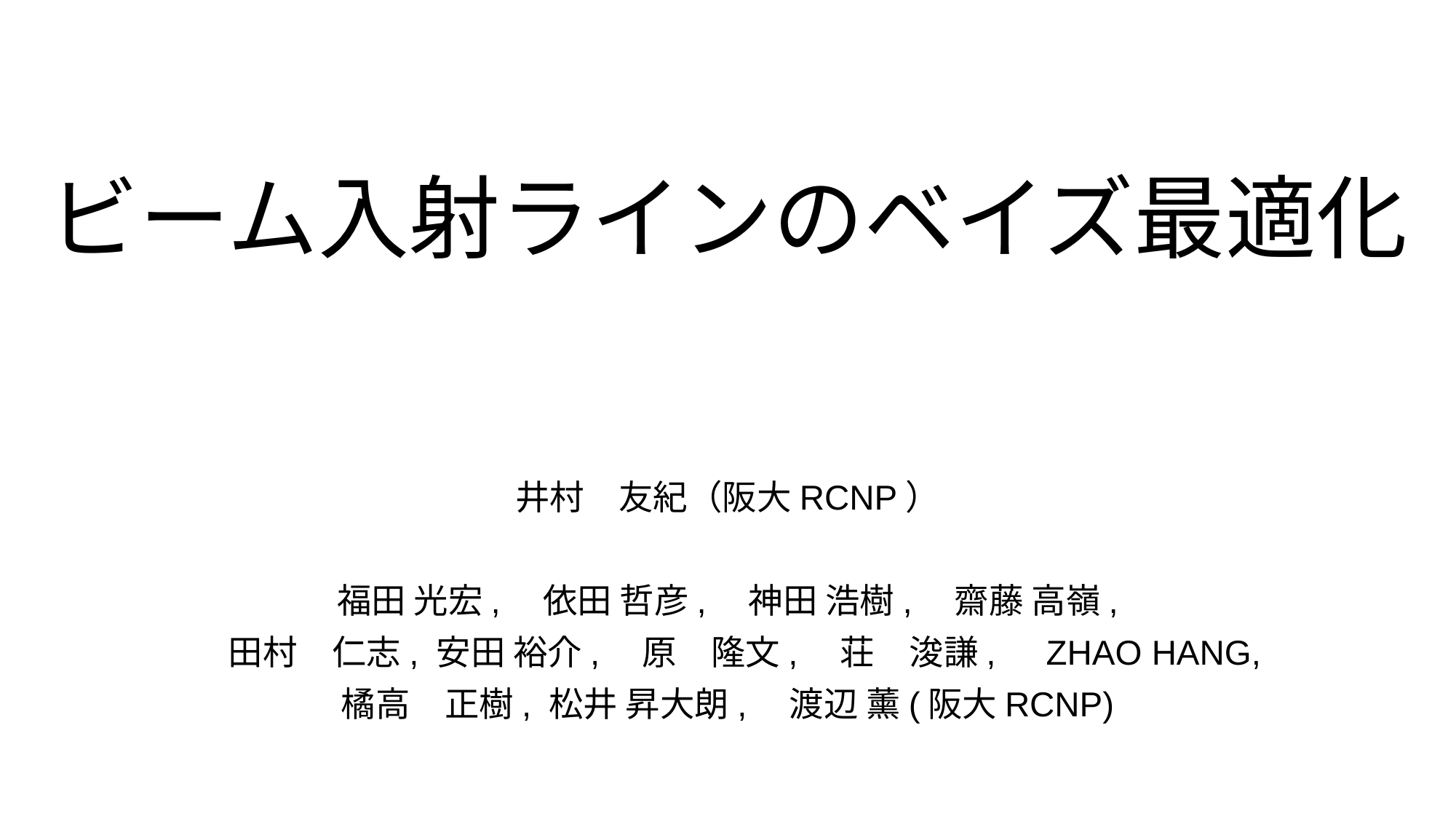

# ビーム入射ラインのベイズ最適化

井村　友紀（阪大RCNP）

福田 光宏,　依田 哲彦,　神田 浩樹,　齋藤 高嶺,
　田村　仁志, 安田 裕介,　原　隆文,　荘　浚謙,　ZHAO HANG,
橘高　正樹, 松井 昇大朗,　渡辺 薰(阪大RCNP)